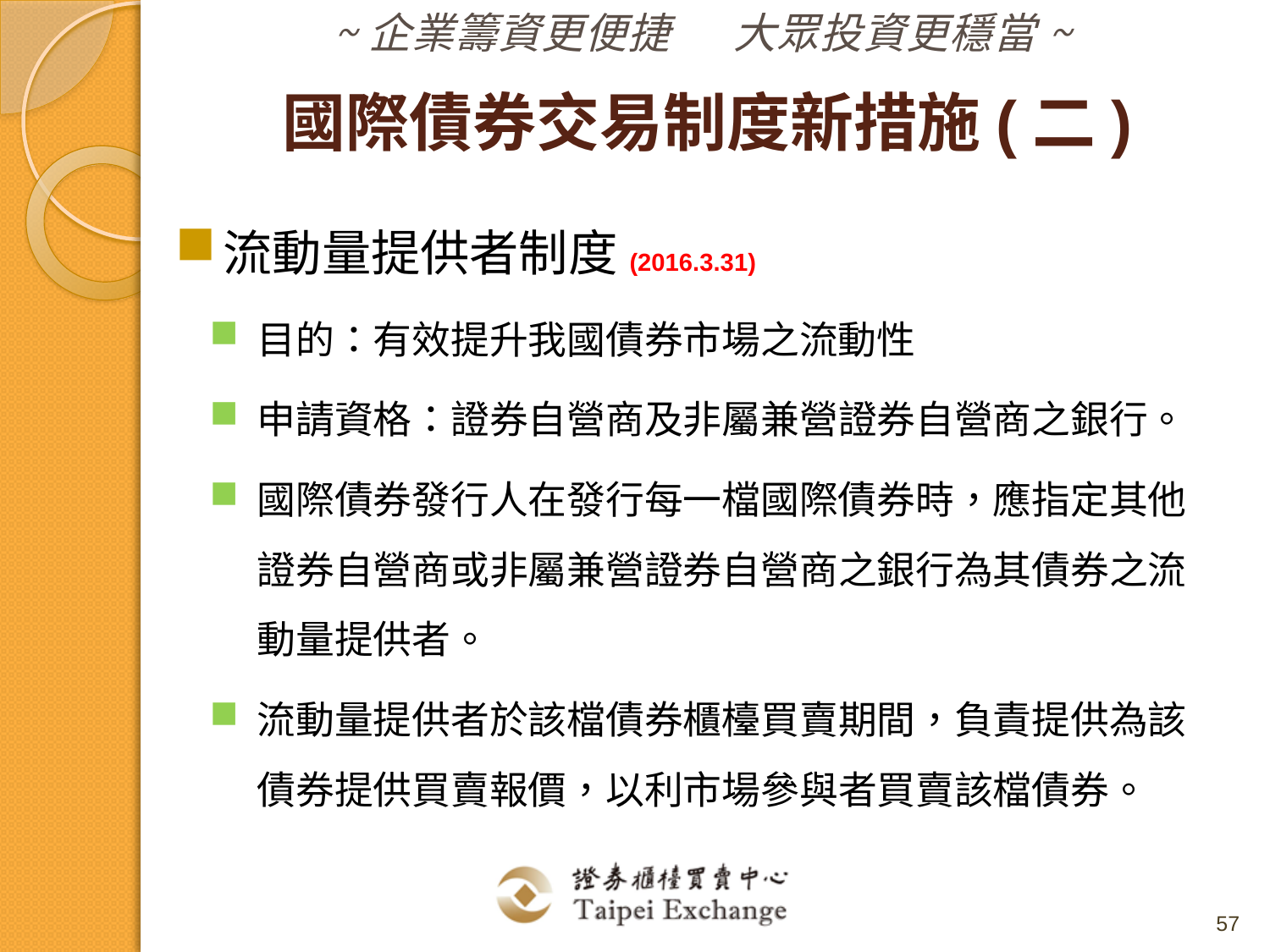

國際債券交易制度新措施(二)
流動量提供者制度(2016.3.31)
目的：有效提升我國債券市場之流動性
申請資格：證券自營商及非屬兼營證券自營商之銀行。
國際債券發行人在發行每一檔國際債券時，應指定其他證券自營商或非屬兼營證券自營商之銀行為其債券之流動量提供者。
流動量提供者於該檔債券櫃檯買賣期間，負責提供為該債券提供買賣報價，以利市場參與者買賣該檔債券。
57